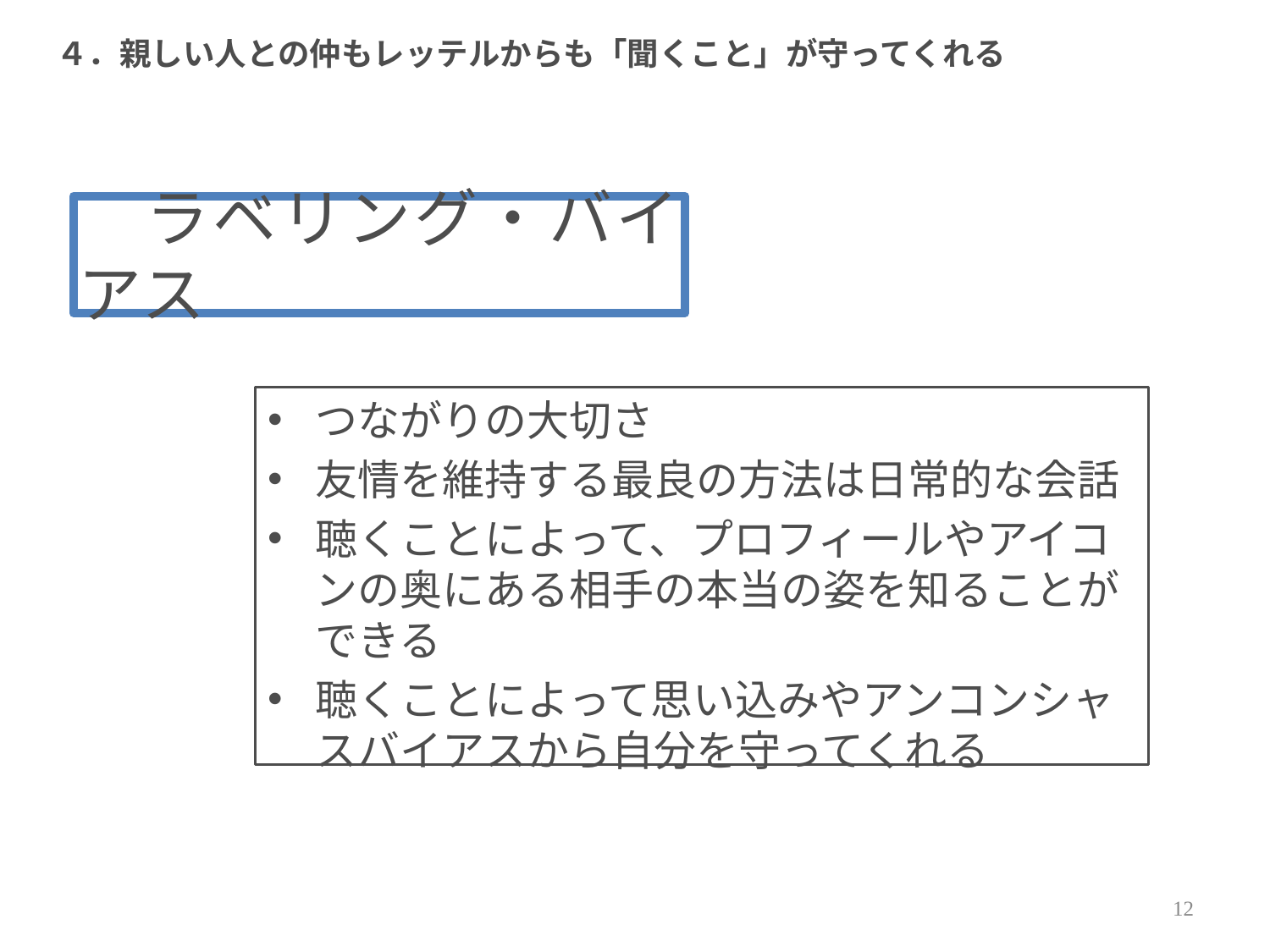

# ４．親しい人との仲もレッテルからも「聞くこと」が守ってくれる
　ラベリング・バイアス
つながりの大切さ
友情を維持する最良の方法は日常的な会話
聴くことによって、プロフィールやアイコンの奥にある相手の本当の姿を知ることができる
聴くことによって思い込みやアンコンシャスバイアスから自分を守ってくれる
12